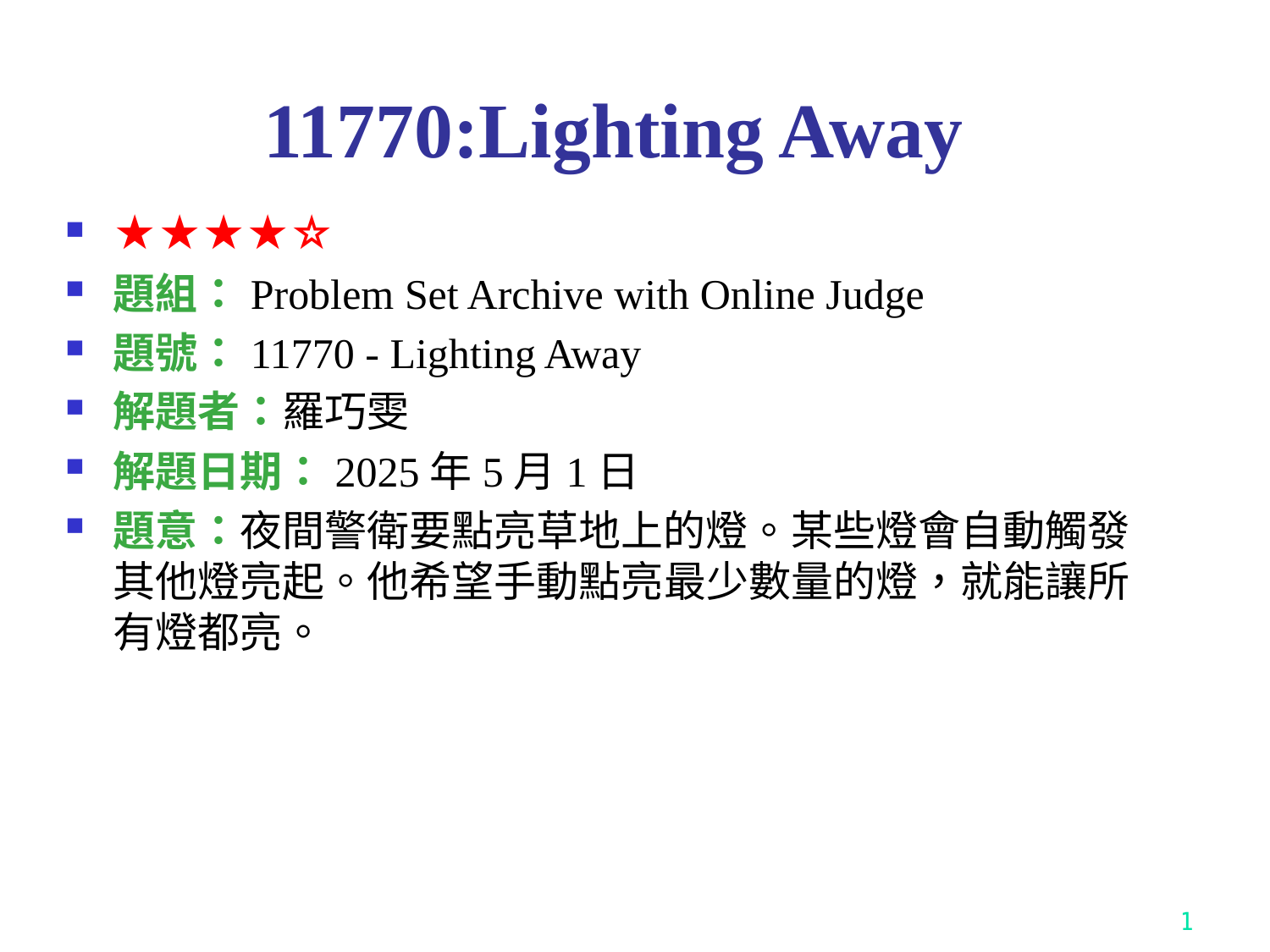

# 11770:Lighting Away
★★★★☆
題組：Problem Set Archive with Online Judge
題號：11770 - Lighting Away
解題者：羅巧雯
解題日期：2025年5月1日
題意：夜間警衛要點亮草地上的燈。某些燈會自動觸發其他燈亮起。他希望手動點亮最少數量的燈，就能讓所有燈都亮。

1